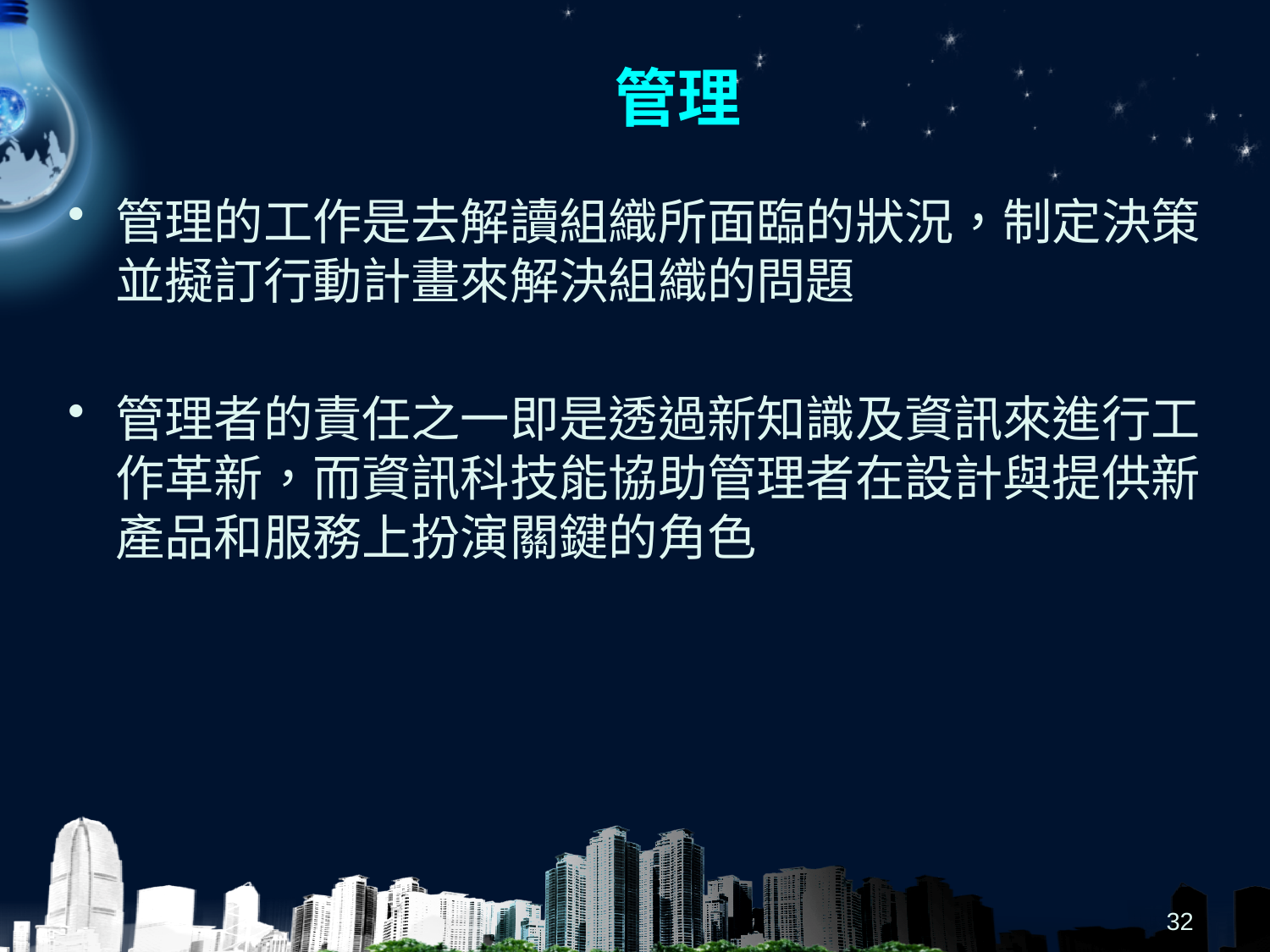

# 管理
管理的工作是去解讀組織所面臨的狀況，制定決策並擬訂行動計畫來解決組織的問題

管理者的責任之一即是透過新知識及資訊來進行工作革新，而資訊科技能協助管理者在設計與提供新產品和服務上扮演關鍵的角色
32